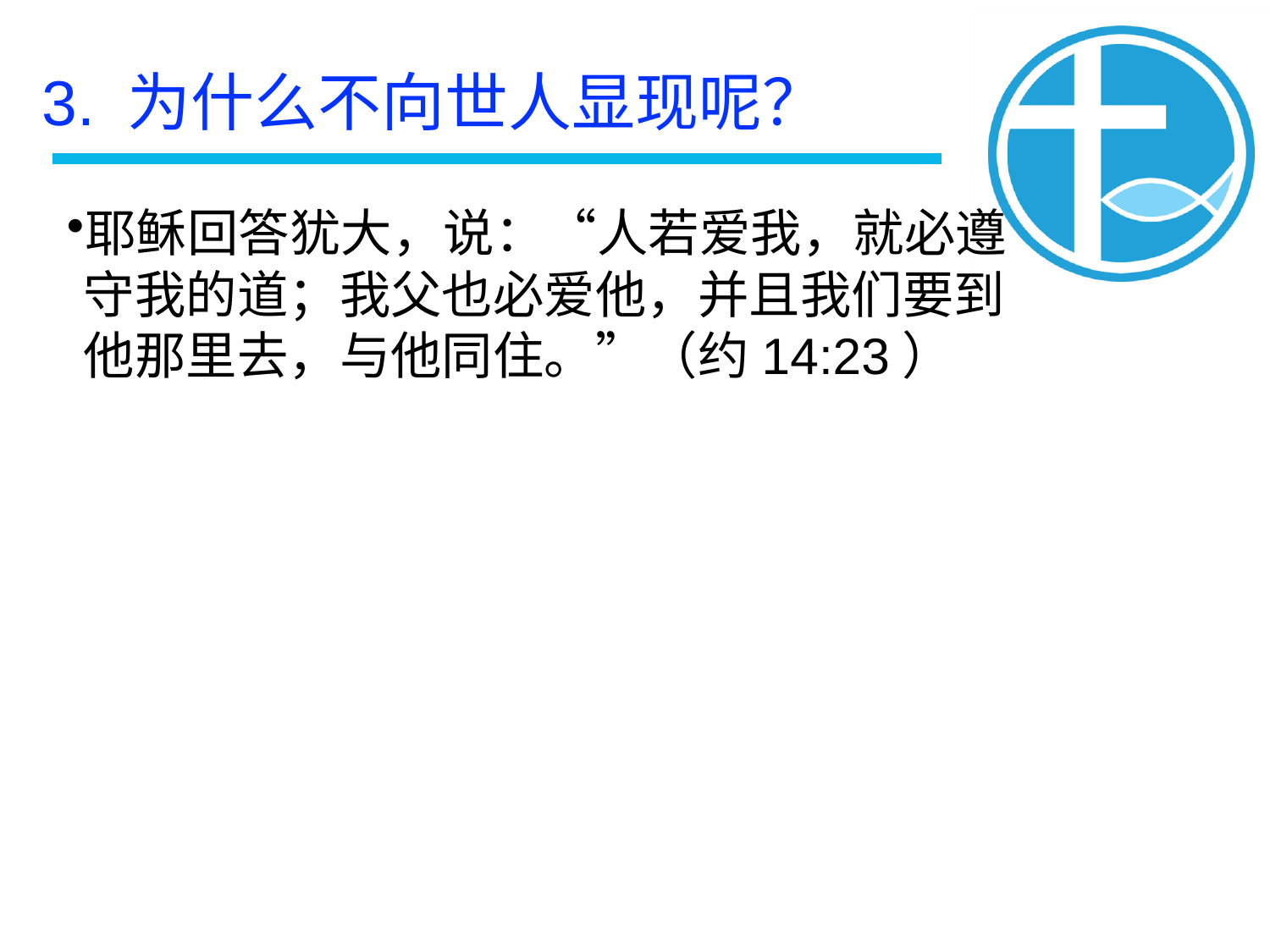

3. 为什么不向世人显现呢？
耶稣回答犹大，说：“人若爱我，就必遵守我的道；我父也必爱他，并且我们要到他那里去，与他同住。”（约14:23）